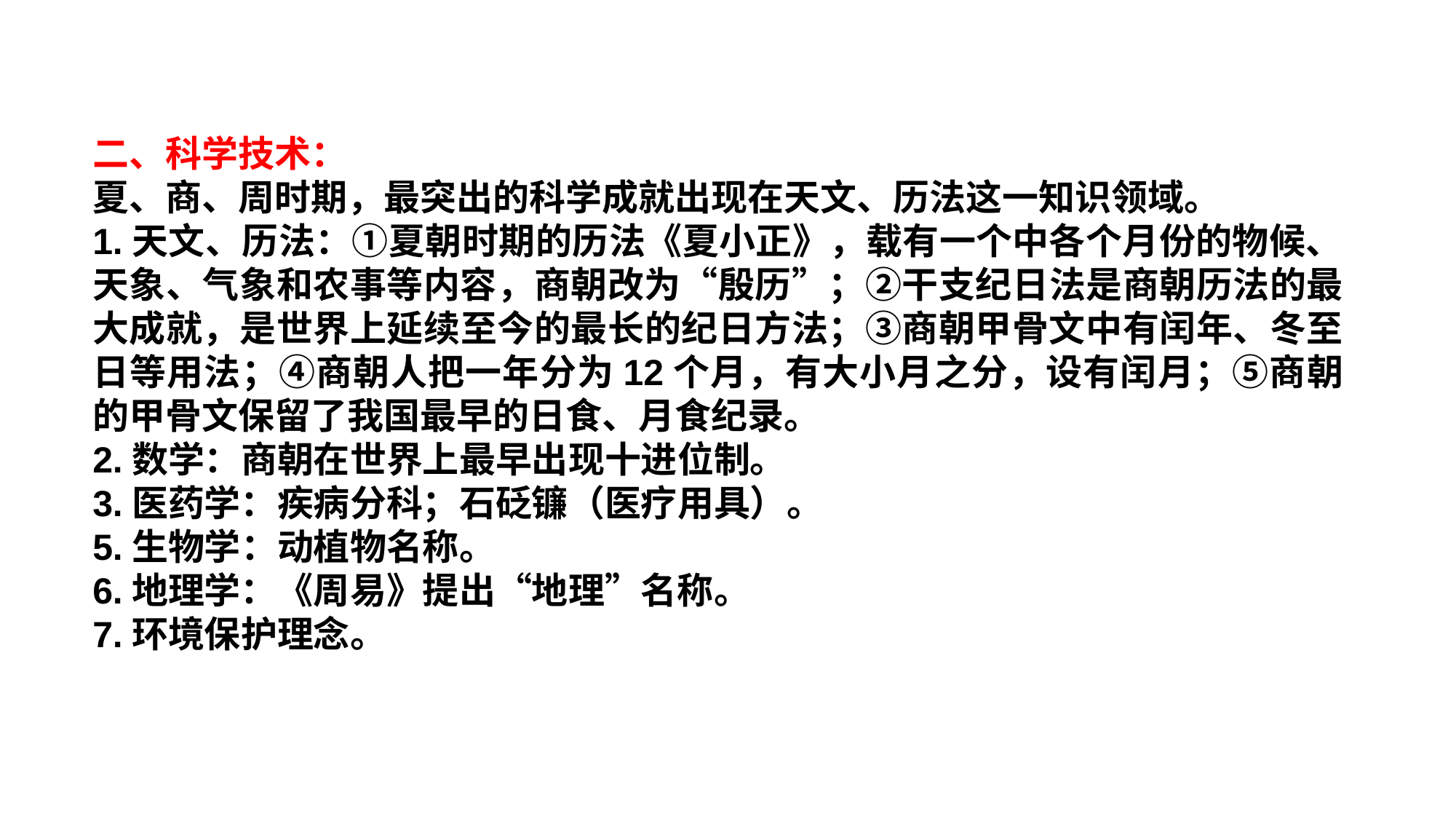

二、科学技术：
夏、商、周时期，最突出的科学成就出现在天文、历法这一知识领域。
1.天文、历法：①夏朝时期的历法《夏小正》，载有一个中各个月份的物候、天象、气象和农事等内容，商朝改为“殷历”；②干支纪日法是商朝历法的最大成就，是世界上延续至今的最长的纪日方法；③商朝甲骨文中有闰年、冬至日等用法；④商朝人把一年分为12个月，有大小月之分，设有闰月；⑤商朝的甲骨文保留了我国最早的日食、月食纪录。
2.数学：商朝在世界上最早出现十进位制。
3.医药学：疾病分科；石砭镰（医疗用具）。
5.生物学：动植物名称。
6.地理学：《周易》提出“地理”名称。
7.环境保护理念。